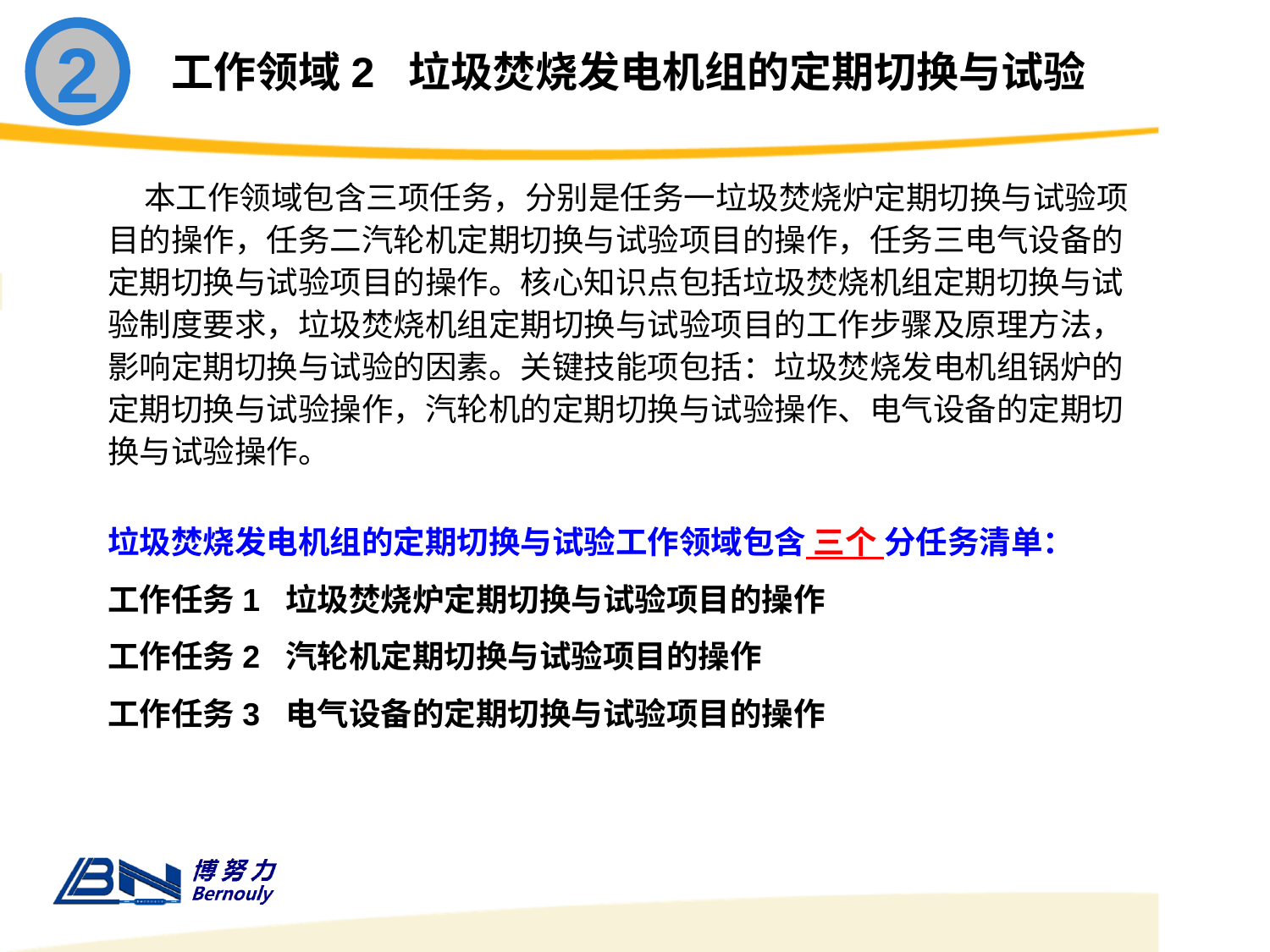

2
工作领域2  垃圾焚烧发电机组的定期切换与试验
    本工作领域包含三项任务，分别是任务一垃圾焚烧炉定期切换与试验项目的操作，任务二汽轮机定期切换与试验项目的操作，任务三电气设备的定期切换与试验项目的操作。核心知识点包括垃圾焚烧机组定期切换与试验制度要求，垃圾焚烧机组定期切换与试验项目的工作步骤及原理方法，影响定期切换与试验的因素。关键技能项包括：垃圾焚烧发电机组锅炉的定期切换与试验操作，汽轮机的定期切换与试验操作、电气设备的定期切换与试验操作。
垃圾焚烧发电机组的定期切换与试验工作领域包含 三个 分任务清单：
工作任务1  垃圾焚烧炉定期切换与试验项目的操作
工作任务2  汽轮机定期切换与试验项目的操作
工作任务3  电气设备的定期切换与试验项目的操作